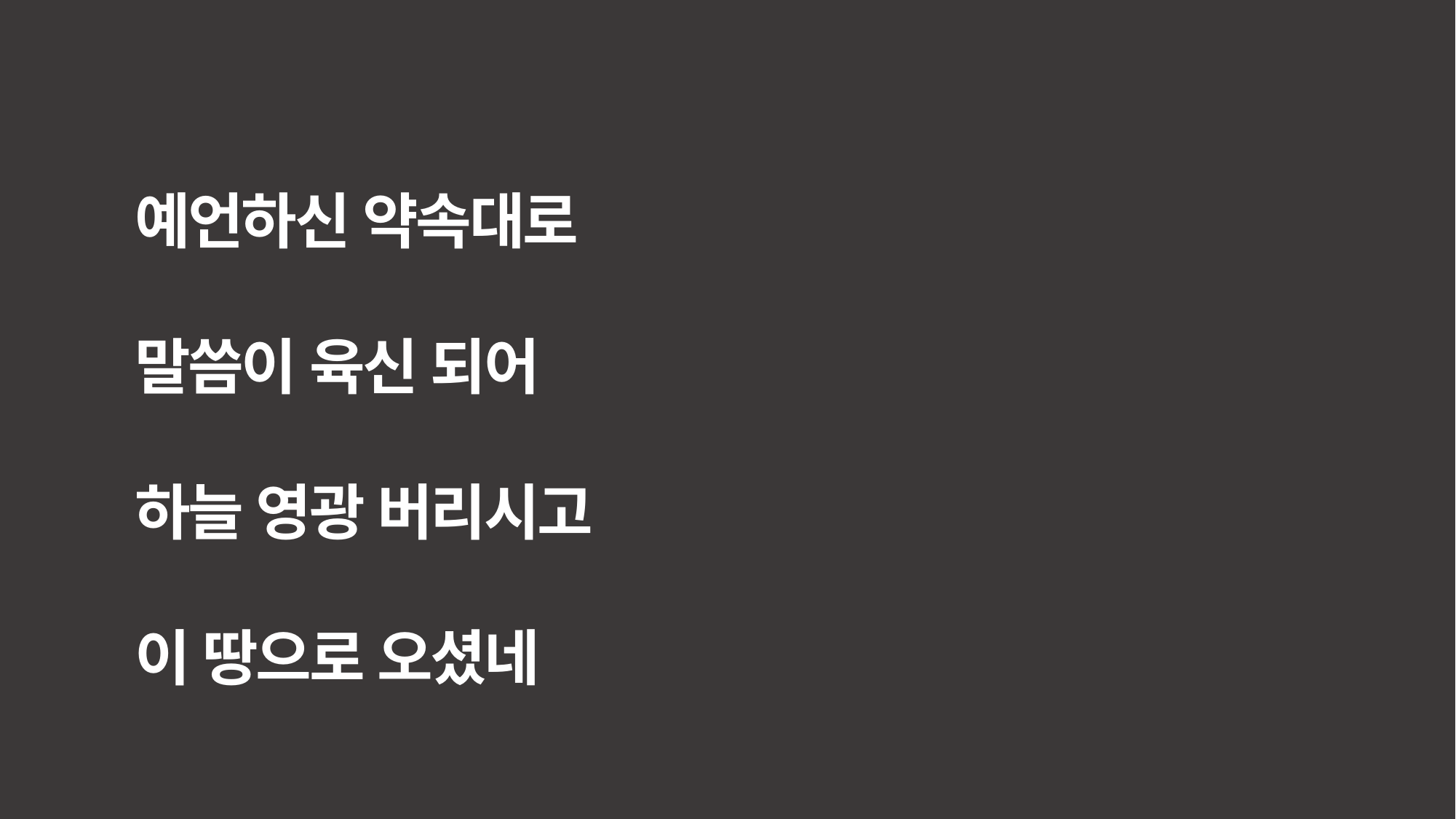

예언하신 약속대로
말씀이 육신 되어
하늘 영광 버리시고
이 땅으로 오셨네